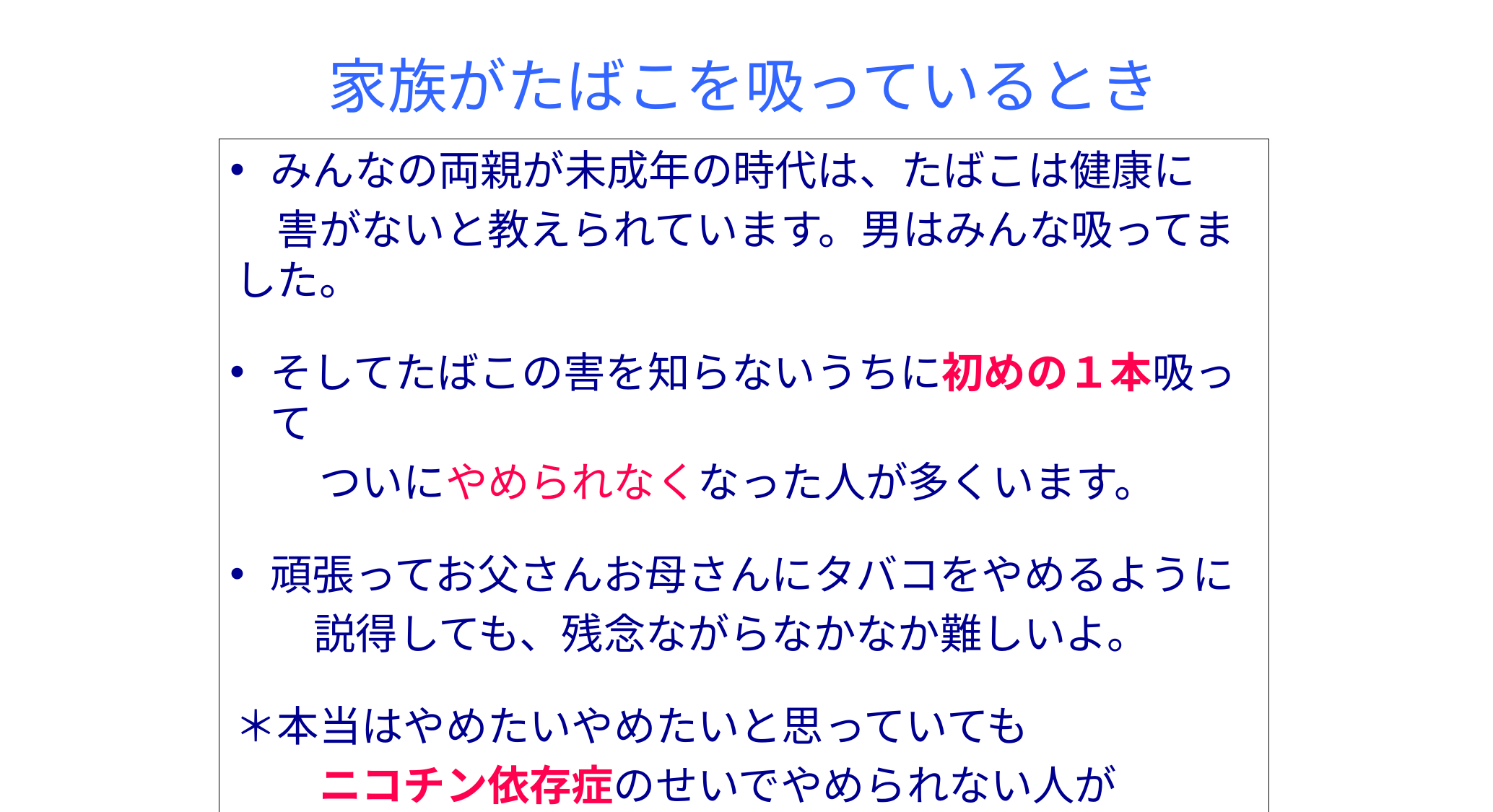

# 家族がたばこを吸っているとき
みんなの両親が未成年の時代は、たばこは健康に
　害がないと教えられています。男はみんな吸ってました。

そしてたばこの害を知らないうちに初めの１本吸って
　　ついにやめられなくなった人が多くいます。

頑張ってお父さんお母さんにタバコをやめるように
　　説得しても、残念ながらなかなか難しいよ。

＊本当はやめたいやめたいと思っていても
　　ニコチン依存症のせいでやめられない人が
　　世の中にいっぱいいます